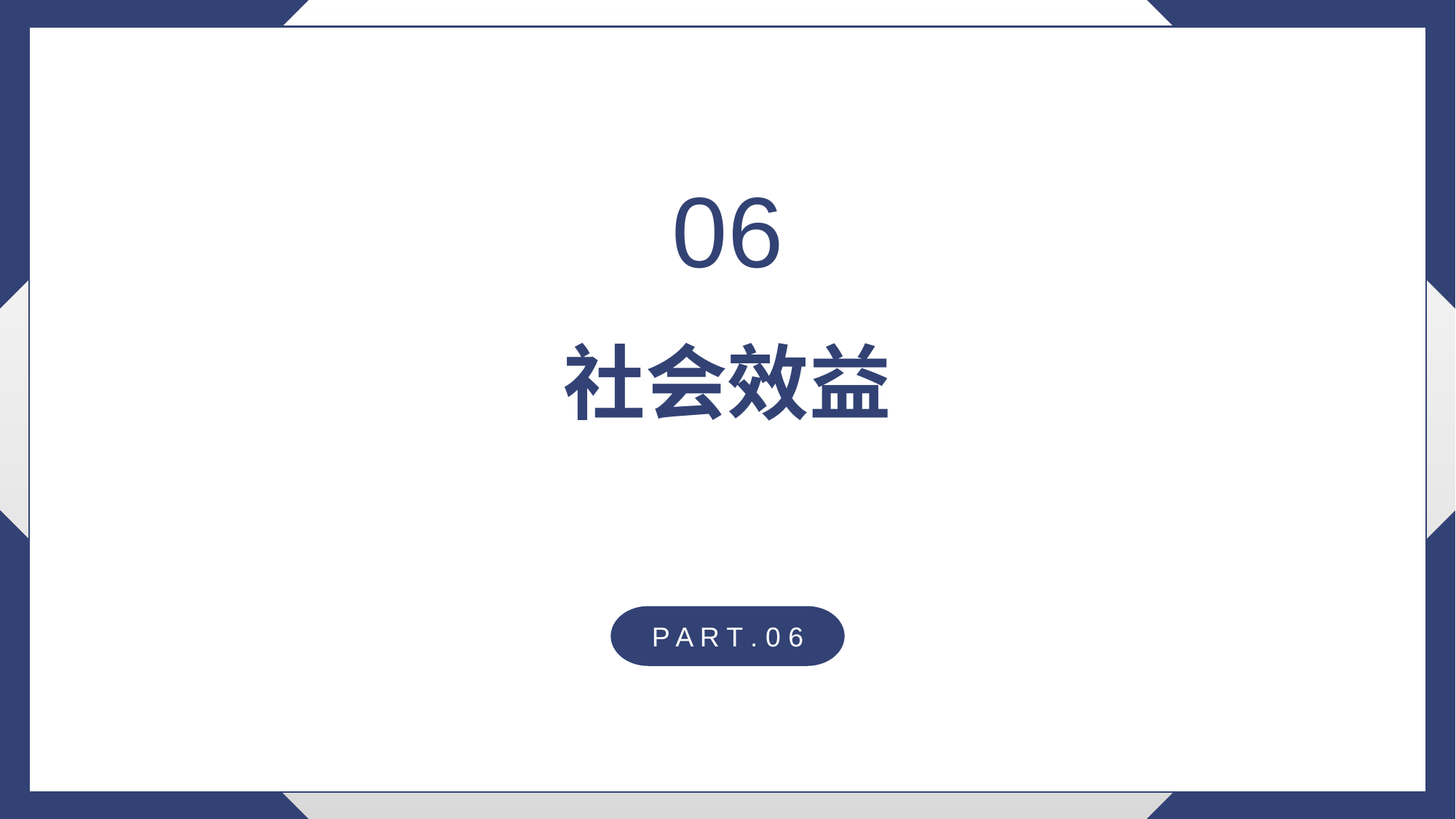

06
社会效益

P A R T . 0 6